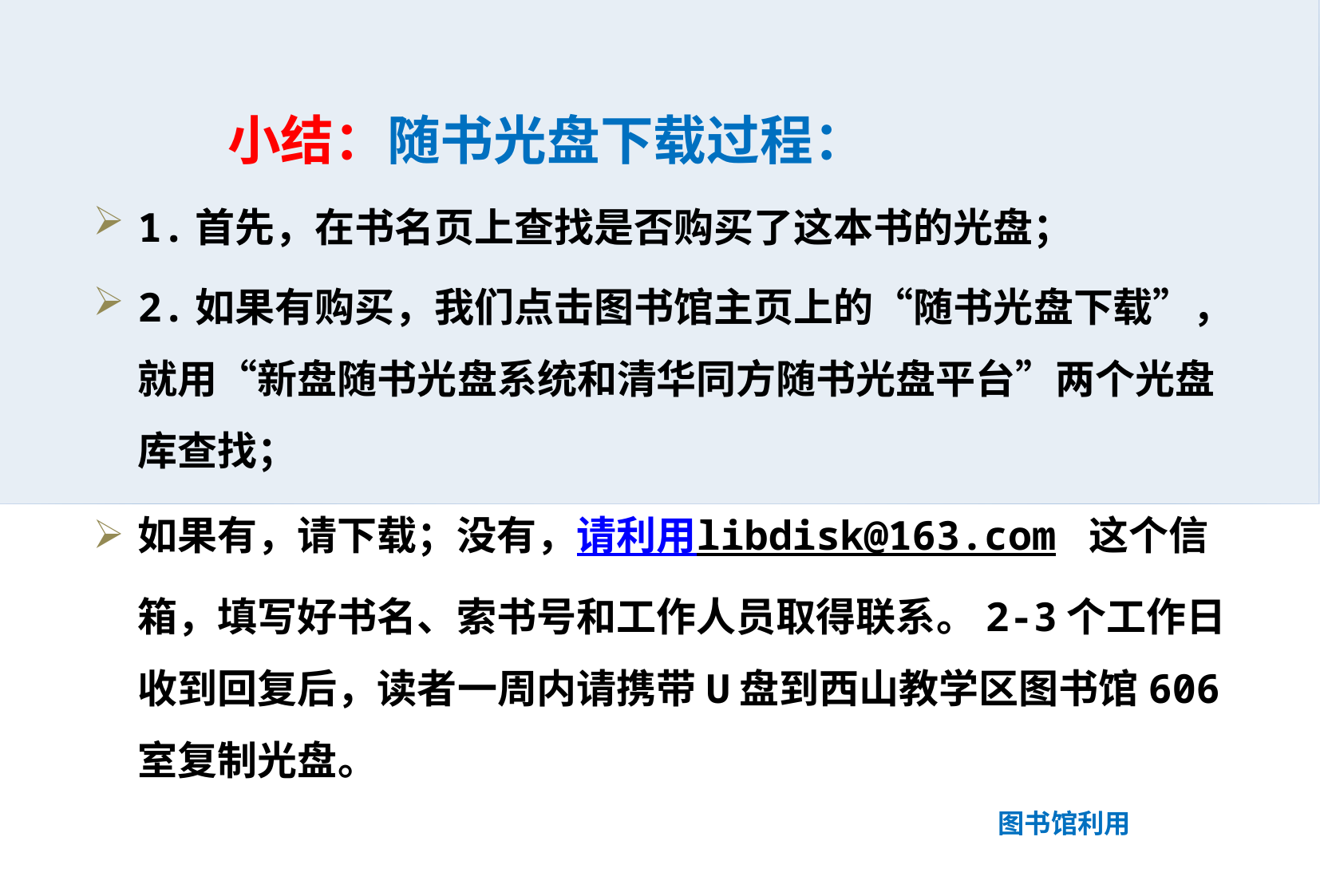

小结：随书光盘下载过程：
1.首先，在书名页上查找是否购买了这本书的光盘；
2.如果有购买，我们点击图书馆主页上的“随书光盘下载”，就用“新盘随书光盘系统和清华同方随书光盘平台”两个光盘库查找；
如果有，请下载；没有，请利用libdisk@163.com 这个信箱，填写好书名、索书号和工作人员取得联系。2-3个工作日收到回复后，读者一周内请携带U盘到西山教学区图书馆606室复制光盘。

图书馆利用